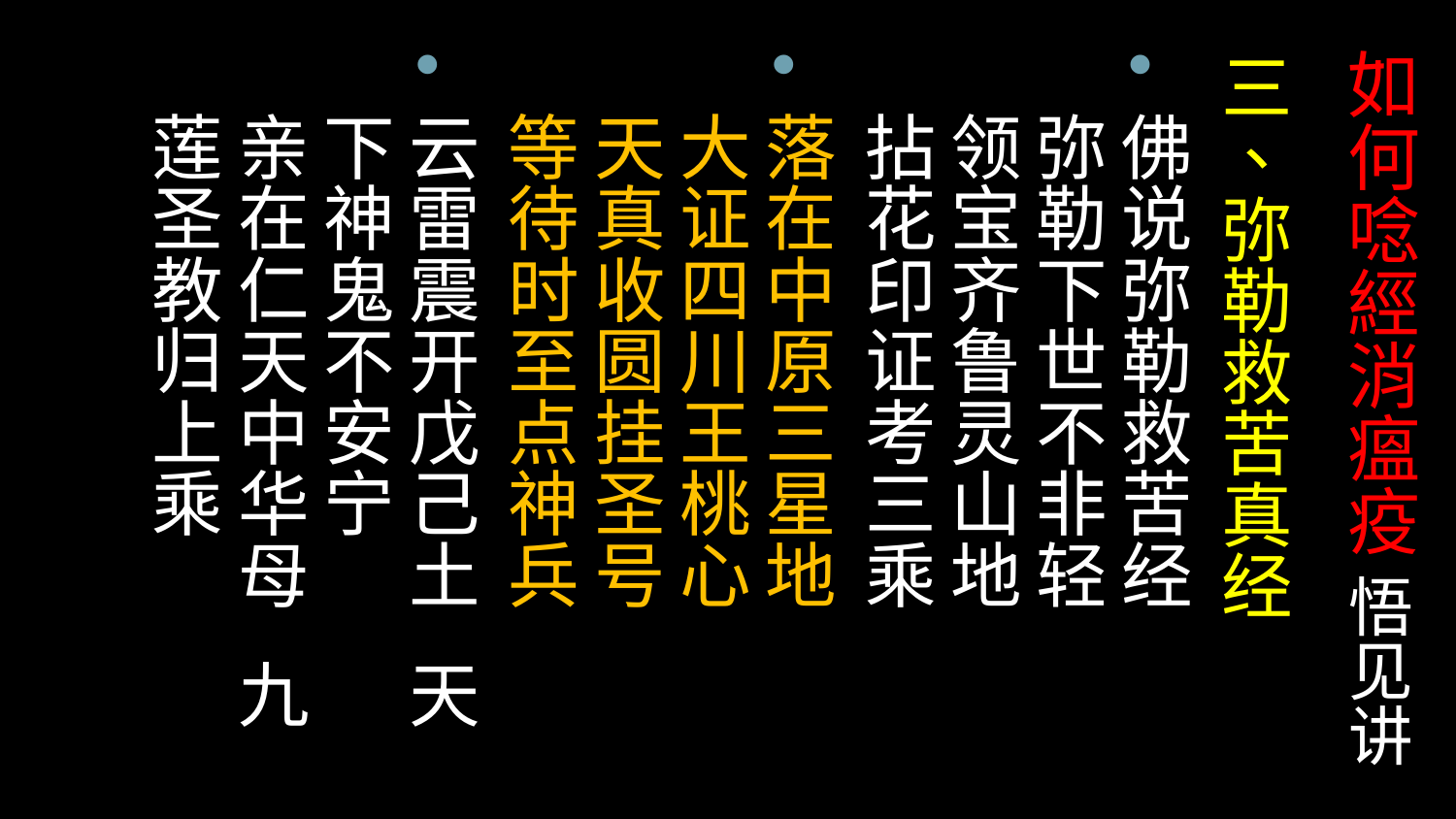

# 如何唸經消瘟疫 悟见讲
三、弥勒救苦真经
佛说弥勒救苦经        弥勒下世不非轻
领宝齐鲁灵山地       拈花印证考三乘
落在中原三星地       大证四川王桃心
天真收圆挂圣号       等待时至点神兵
云雷震开戊己土   天下神鬼不安宁
亲在仁天中华母   九莲圣教归上乘